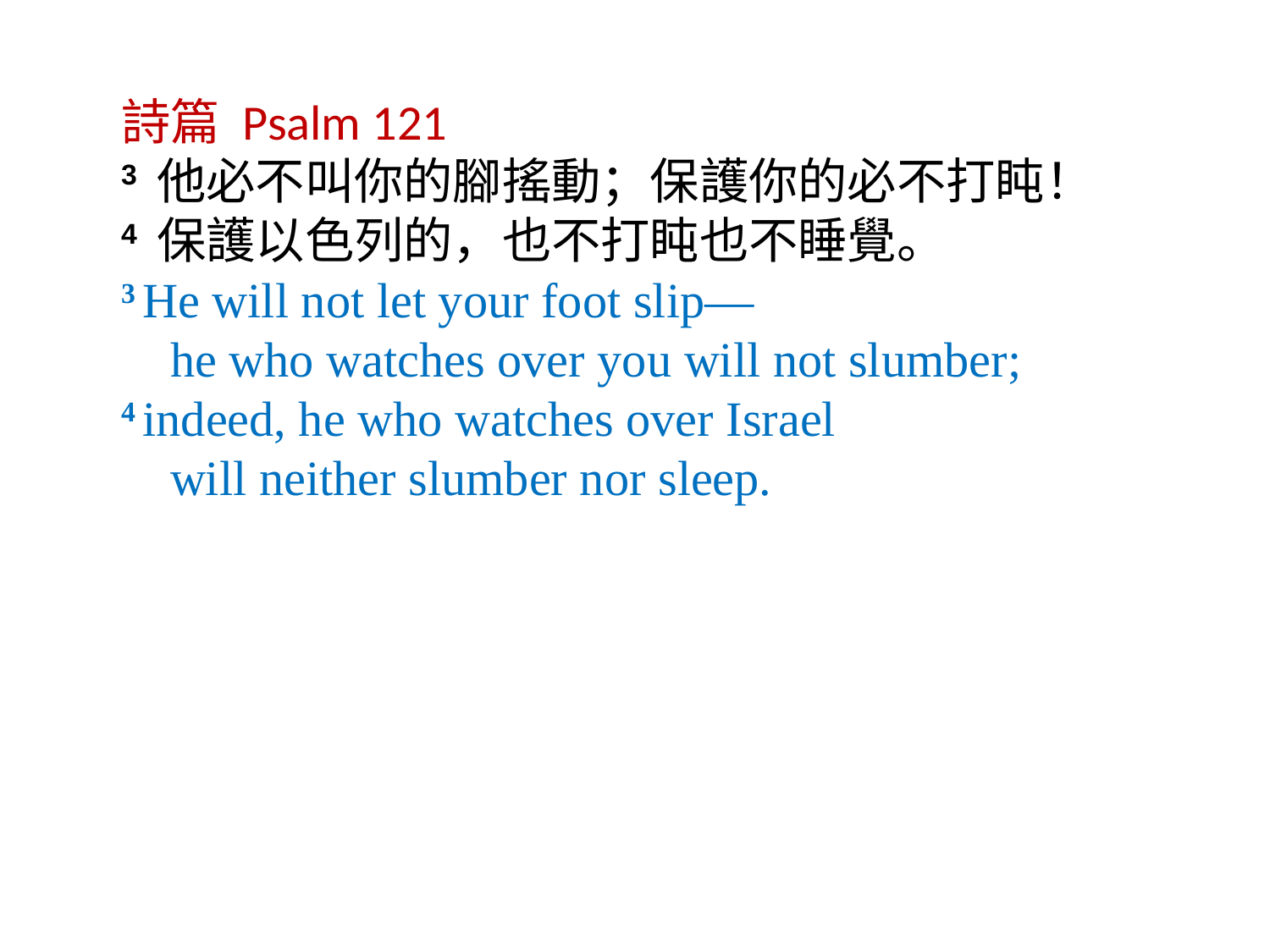

詩篇 Psalm 121
3 他必不叫你的腳搖動；保護你的必不打盹！
4 保護以色列的，也不打盹也不睡覺。
3 He will not let your foot slip—
    he who watches over you will not slumber;
4 indeed, he who watches over Israel
    will neither slumber nor sleep.